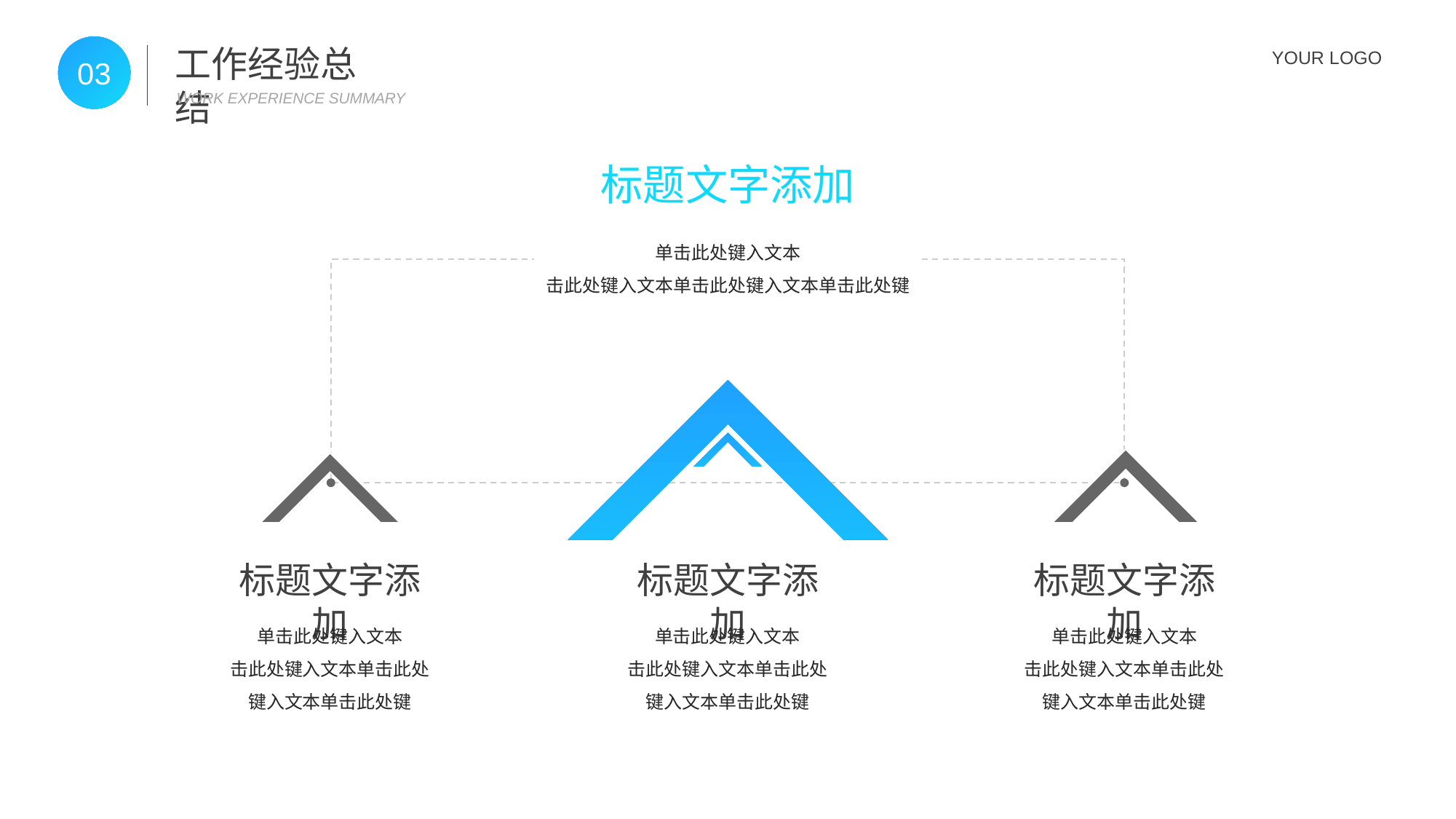

工作经验总结

03
WORK EXPERIENCE SUMMARY
YOUR LOGO
标题文字添加
单击此处键入文本
击此处键入文本单击此处键入文本单击此处键

标题文字添加
单击此处键入文本
击此处键入文本单击此处键入文本单击此处键

标题文字添加
单击此处键入文本
击此处键入文本单击此处键入文本单击此处键

标题文字添加
单击此处键入文本
击此处键入文本单击此处键入文本单击此处键